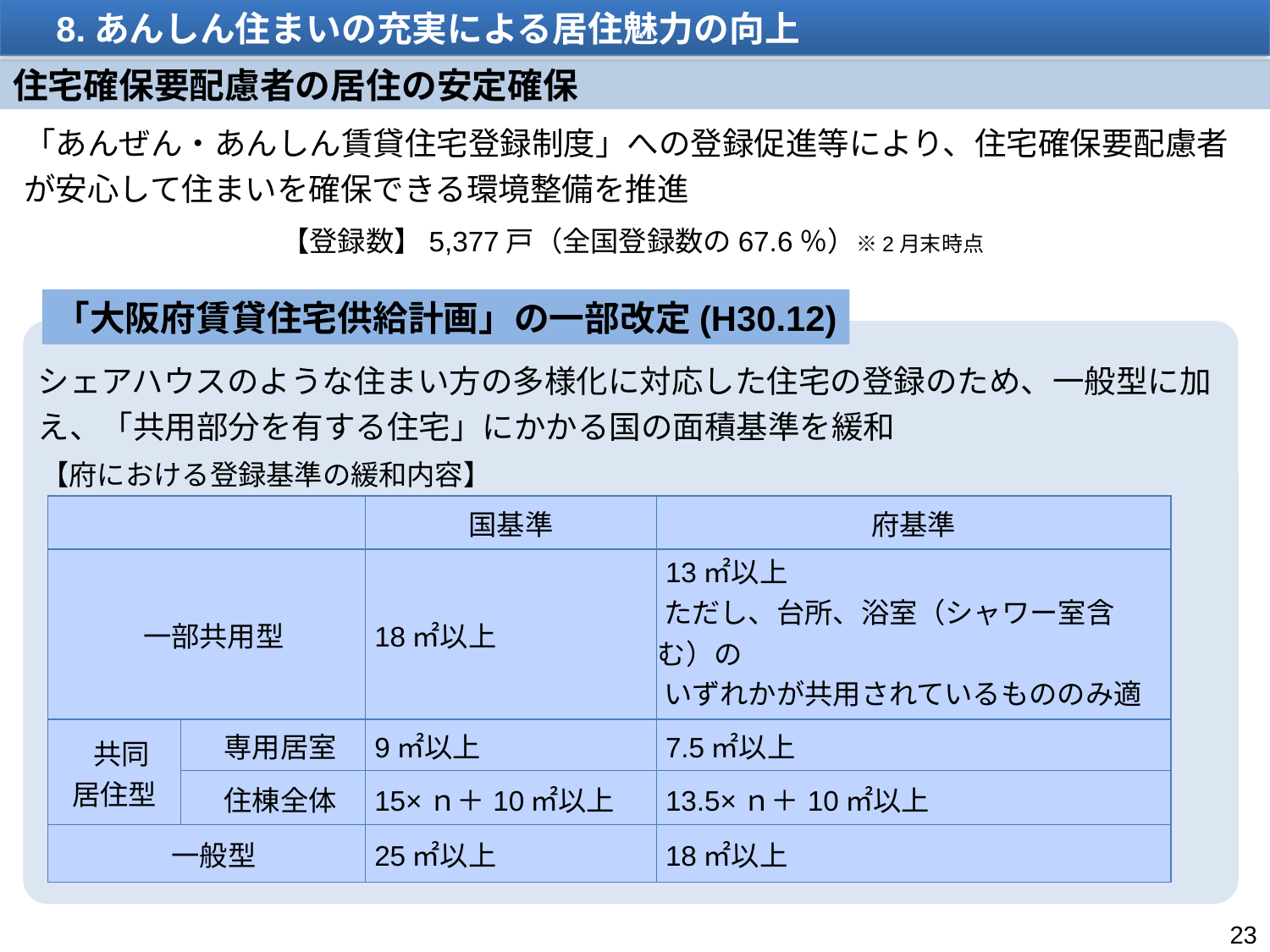

8.あんしん住まいの充実による居住魅力の向上
住宅確保要配慮者の居住の安定確保

「あんぜん・あんしん賃貸住宅登録制度」への登録促進等により、住宅確保要配慮者が安心して住まいを確保できる環境整備を推進
【登録数】5,377戸（全国登録数の67.6％）※2月末時点
「大阪府賃貸住宅供給計画」の一部改定(H30.12)

シェアハウスのような住まい方の多様化に対応した住宅の登録のため、一般型に加え、「共用部分を有する住宅」にかかる国の面積基準を緩和
【府における登録基準の緩和内容】
|  |  | 国基準 | 府基準 |
| --- | --- | --- | --- |
| 一部共用型 |  | 18㎡以上 | 13㎡以上 ただし、台所、浴室（シャワー室含む）の いずれかが共用されているもののみ適用 |
| 共同 居住型 | 専用居室 | 9㎡以上 | 7.5㎡以上 |
|  | 住棟全体 | 15×ｎ＋10㎡以上 | 13.5×ｎ＋10㎡以上 |
| 一般型 |  | 25㎡以上 | 18㎡以上 |
23